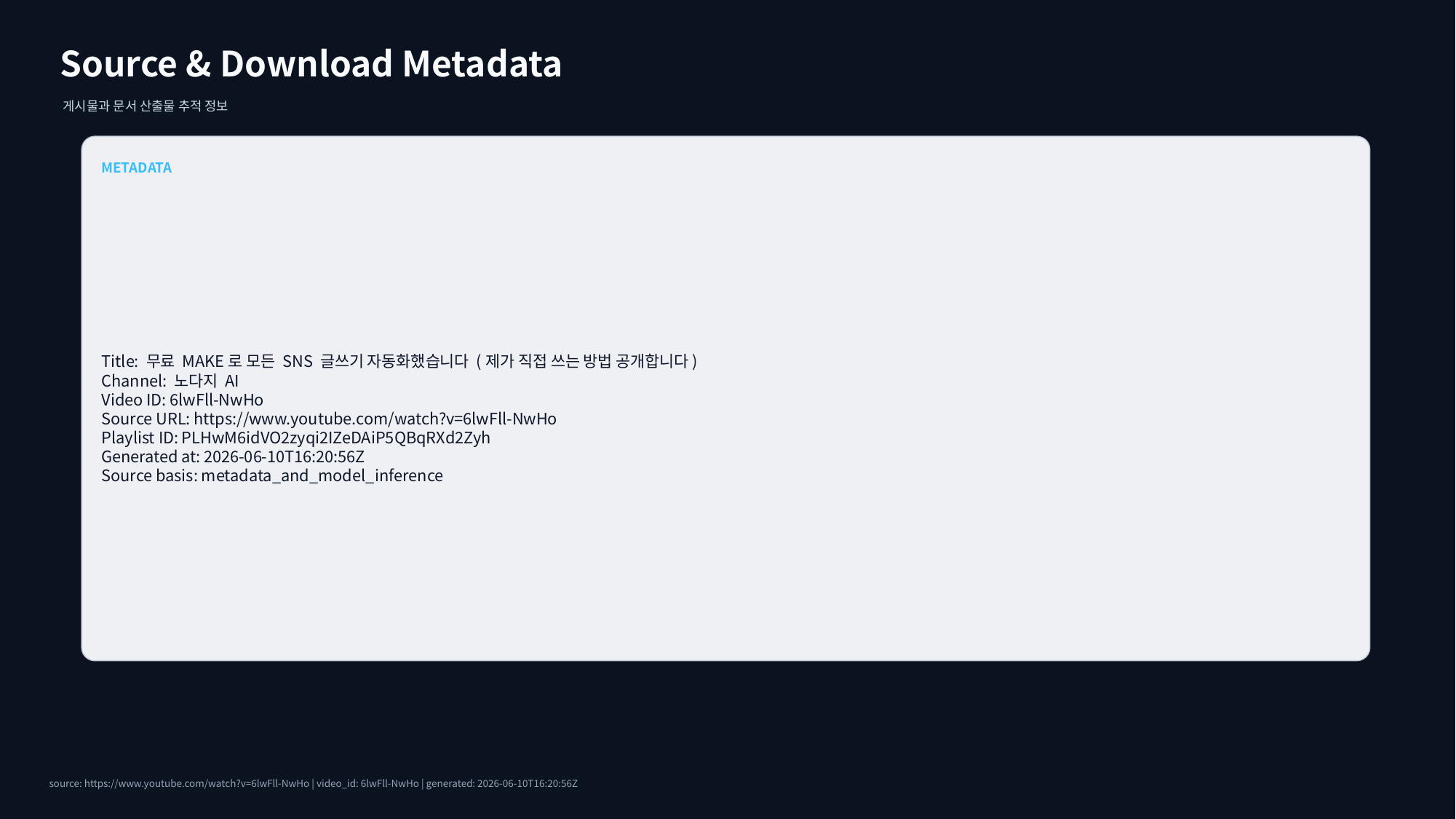

Source & Download Metadata
게시물과 문서 산출물 추적 정보

METADATA
Title: 무료 MAKE로 모든 SNS 글쓰기 자동화했습니다 (제가 직접 쓰는 방법 공개합니다)
Channel: 노다지 AI
Video ID: 6lwFll-NwHo
Source URL: https://www.youtube.com/watch?v=6lwFll-NwHo
Playlist ID: PLHwM6idVO2zyqi2IZeDAiP5QBqRXd2Zyh
Generated at: 2026-06-10T16:20:56Z
Source basis: metadata_and_model_inference
source: https://www.youtube.com/watch?v=6lwFll-NwHo | video_id: 6lwFll-NwHo | generated: 2026-06-10T16:20:56Z